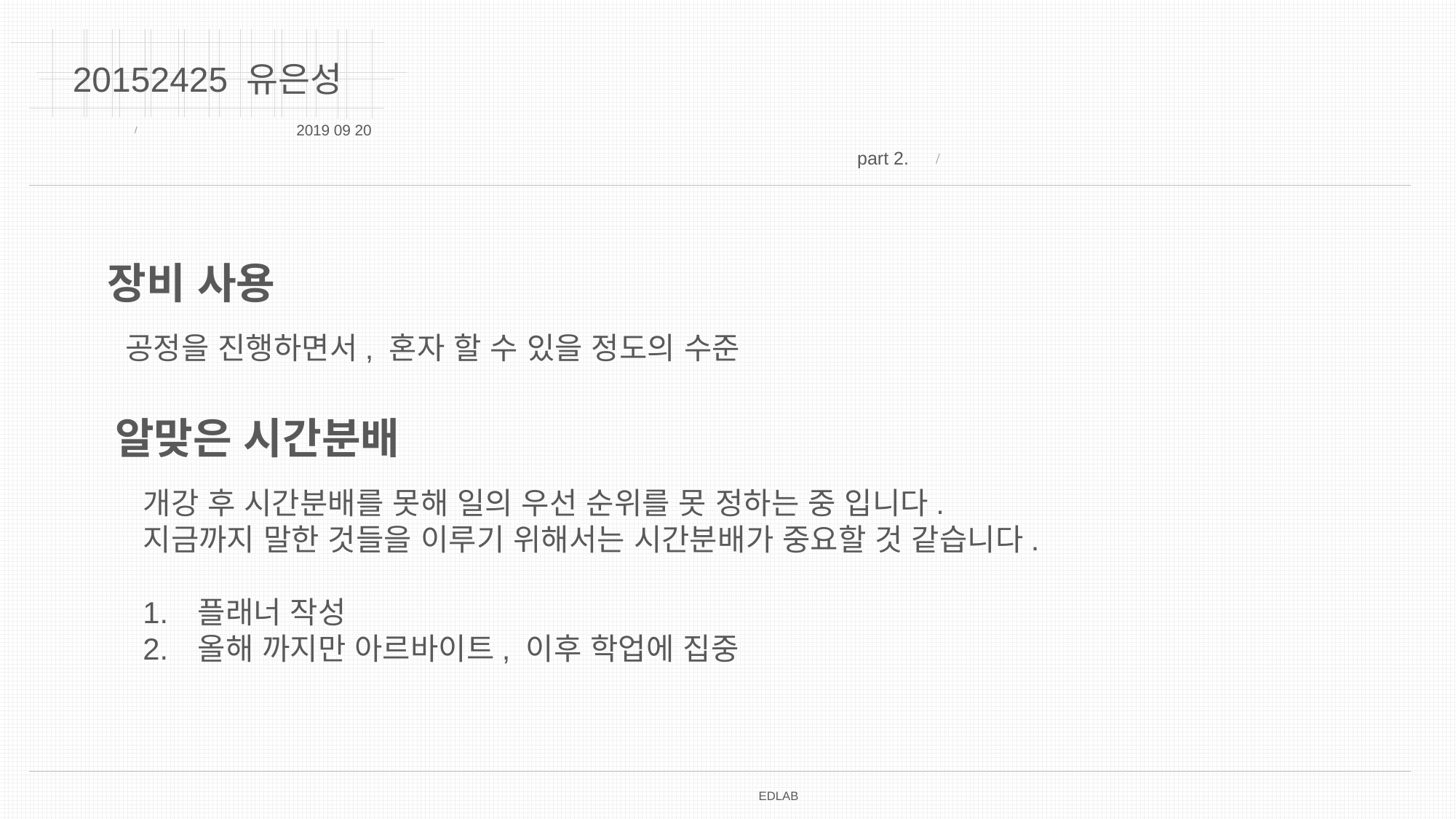

20152425 유은성

2019 09 20
part 2.
장비 사용
공정을 진행하면서, 혼자 할 수 있을 정도의 수준
알맞은 시간분배
개강 후 시간분배를 못해 일의 우선 순위를 못 정하는 중 입니다.
지금까지 말한 것들을 이루기 위해서는 시간분배가 중요할 것 같습니다.

플래너 작성
올해 까지만 아르바이트, 이후 학업에 집중
EDLAB